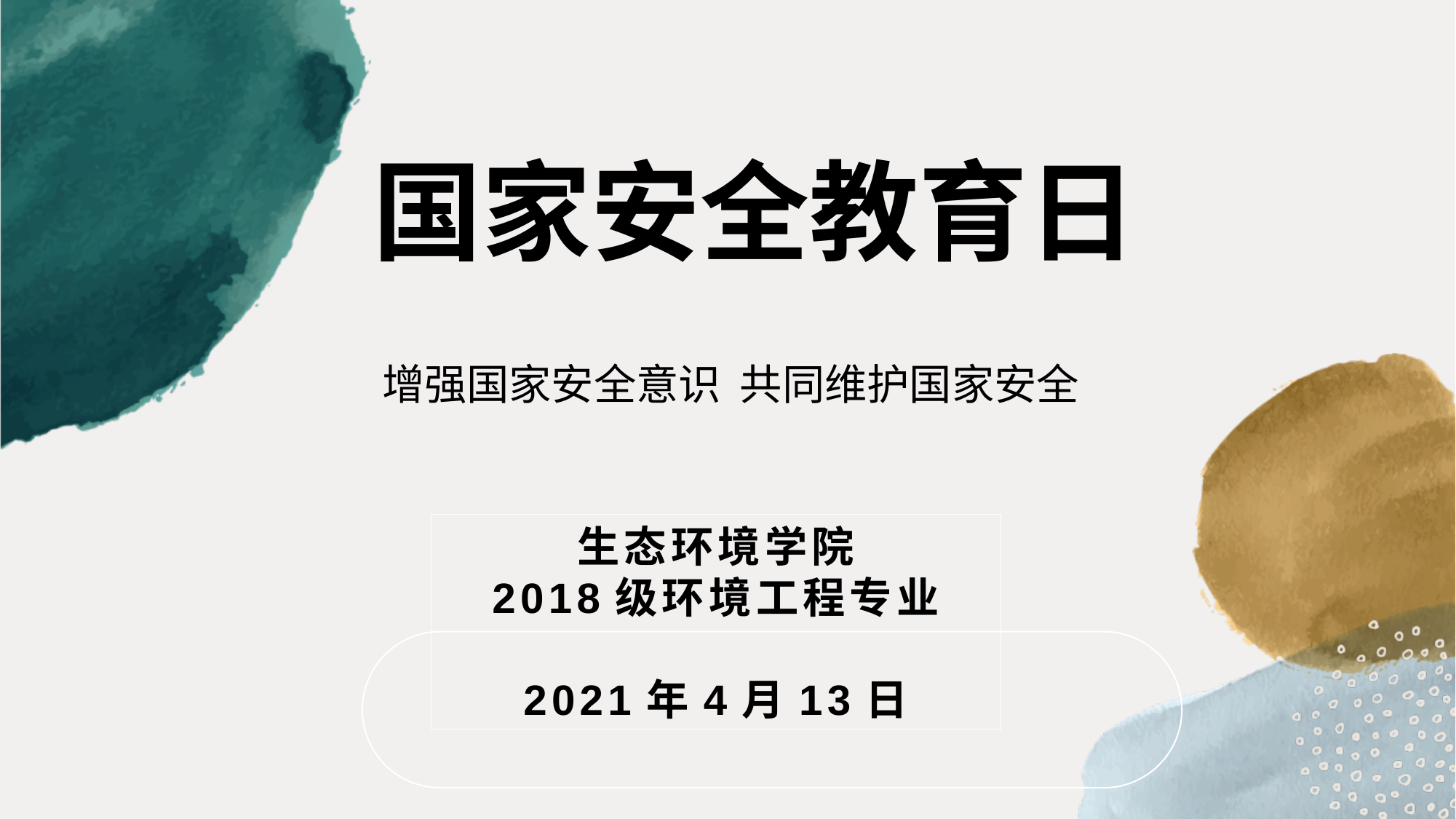

国家安全教育日
增强国家安全意识  共同维护国家安全
生态环境学院
2018级环境工程专业

2021年4月13日